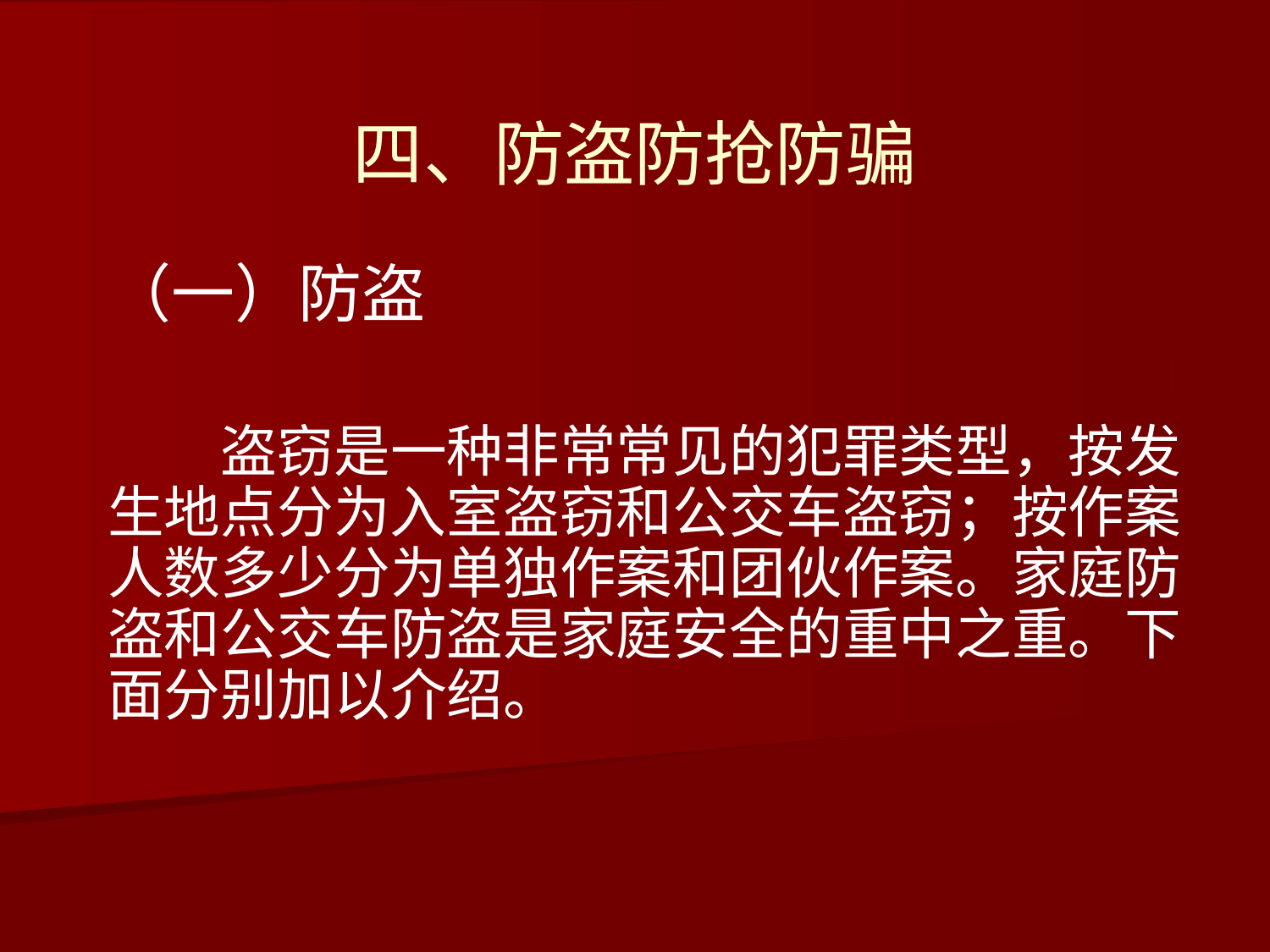

# 四、防盗防抢防骗
（一）防盗

　　盗窃是一种非常常见的犯罪类型，按发生地点分为入室盗窃和公交车盗窃；按作案人数多少分为单独作案和团伙作案。家庭防盗和公交车防盗是家庭安全的重中之重。下面分别加以介绍。

52